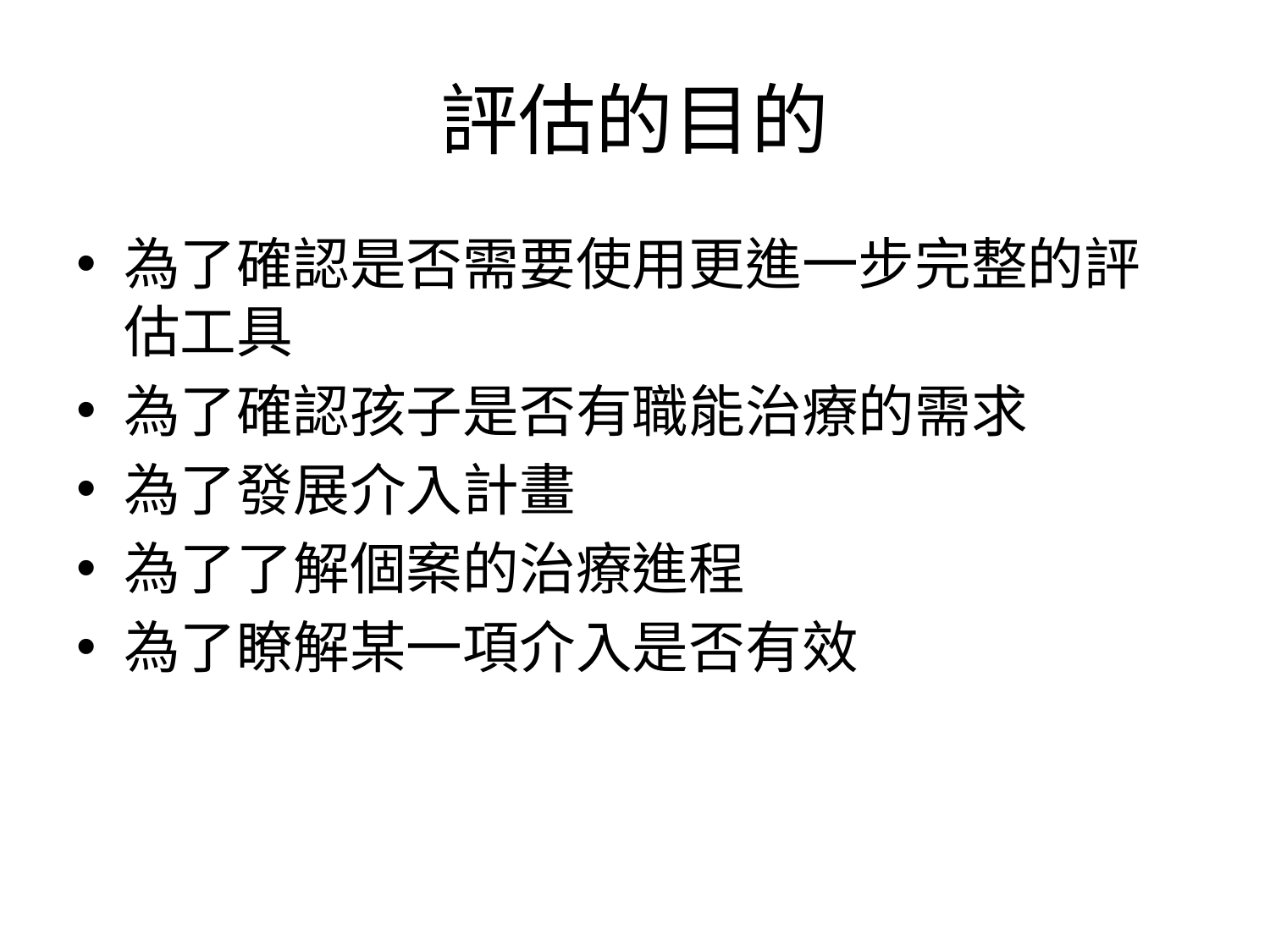

# 評估的目的
為了確認是否需要使用更進一步完整的評估工具
為了確認孩子是否有職能治療的需求
為了發展介入計畫
為了了解個案的治療進程
為了瞭解某一項介入是否有效